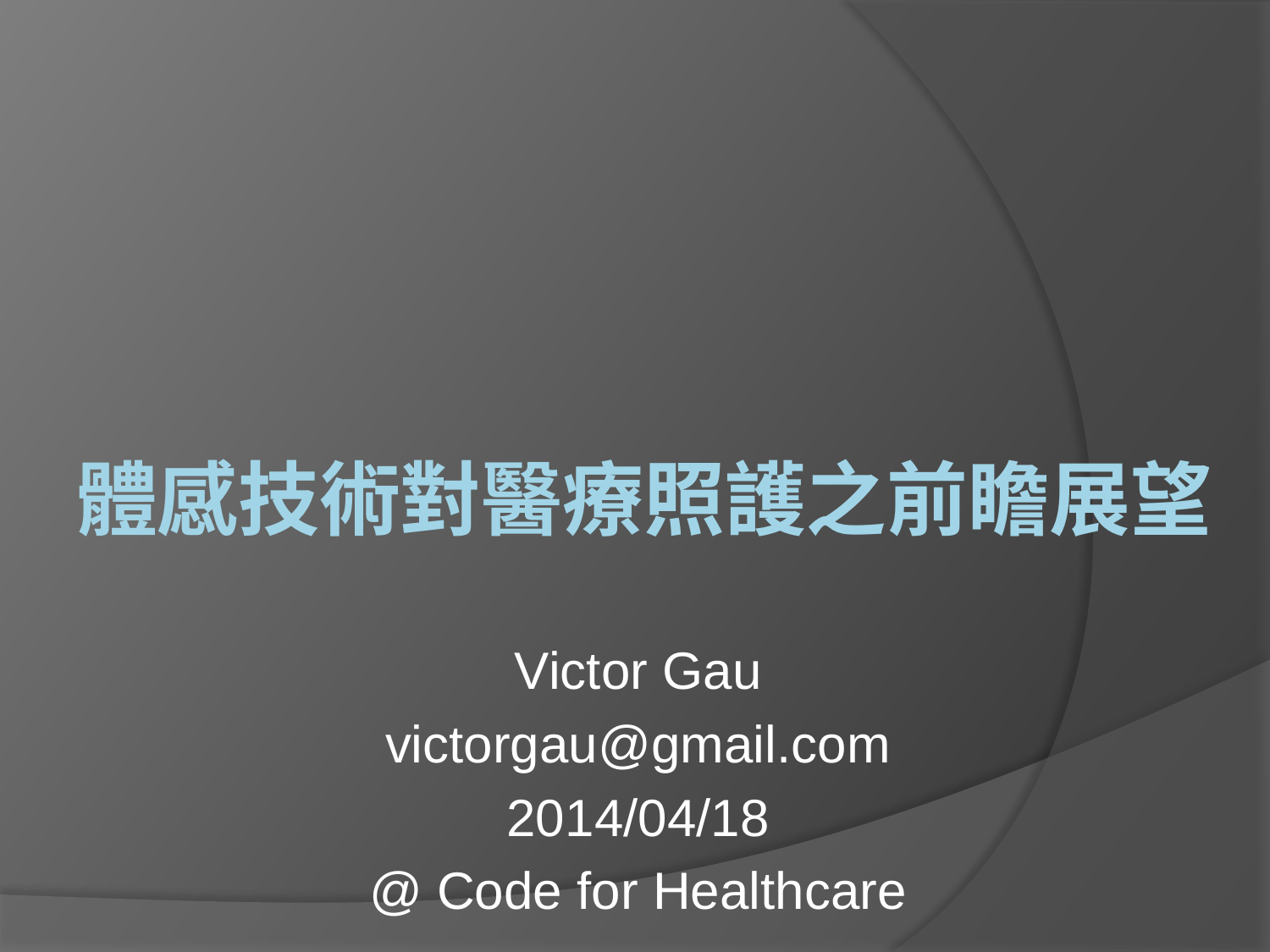

# 體感技術對醫療照護之前瞻展望
Victor Gau
victorgau@gmail.com
2014/04/18
@ Code for Healthcare